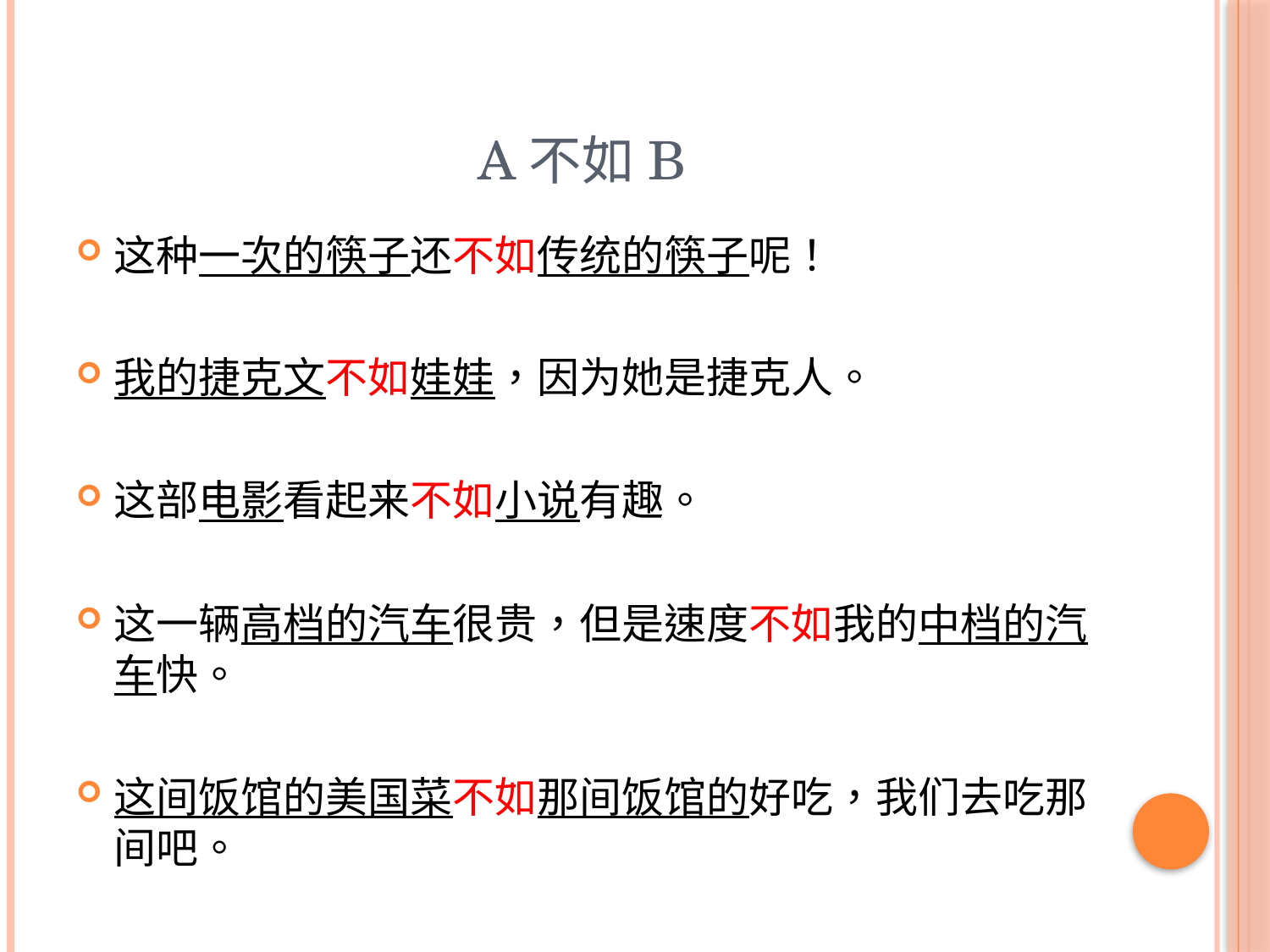

# A不如B
这种一次的筷子还不如传统的筷子呢！

我的捷克文不如娃娃，因为她是捷克人。

这部电影看起来不如小说有趣。

这一辆高档的汽车很贵，但是速度不如我的中档的汽车快。

这间饭馆的美国菜不如那间饭馆的好吃，我们去吃那间吧。